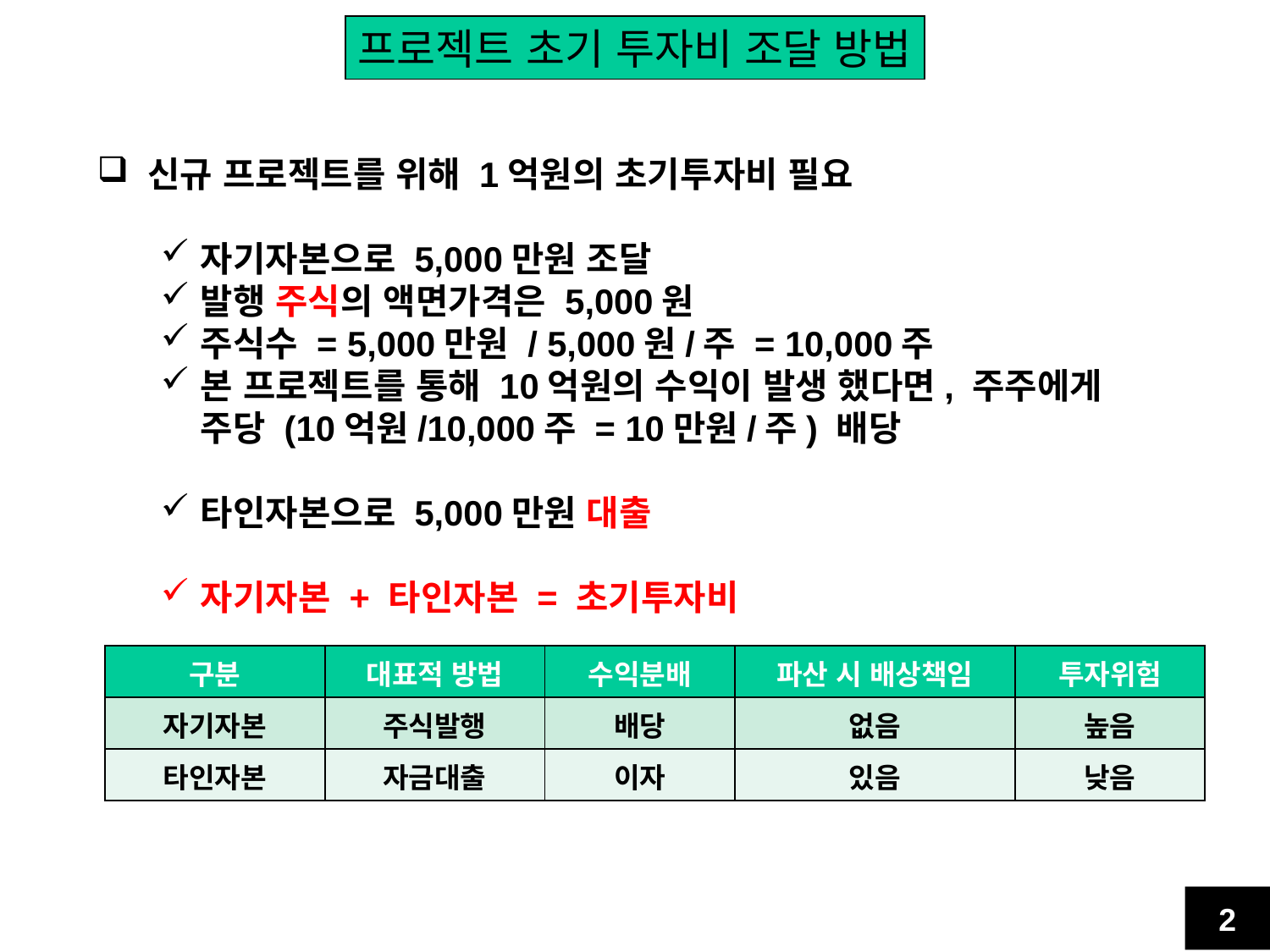

프로젝트 초기 투자비 조달 방법
신규 프로젝트를 위해 1억원의 초기투자비 필요

자기자본으로 5,000만원 조달
발행 주식의 액면가격은 5,000원
주식수 = 5,000만원 / 5,000원/주 = 10,000주
본 프로젝트를 통해 10억원의 수익이 발생 했다면, 주주에게 주당 (10억원/10,000주 = 10만원/주) 배당

타인자본으로 5,000만원 대출

자기자본 + 타인자본 = 초기투자비
| 구분 | 대표적 방법 | 수익분배 | 파산 시 배상책임 | 투자위험 |
| --- | --- | --- | --- | --- |
| 자기자본 | 주식발행 | 배당 | 없음 | 높음 |
| 타인자본 | 자금대출 | 이자 | 있음 | 낮음 |
2